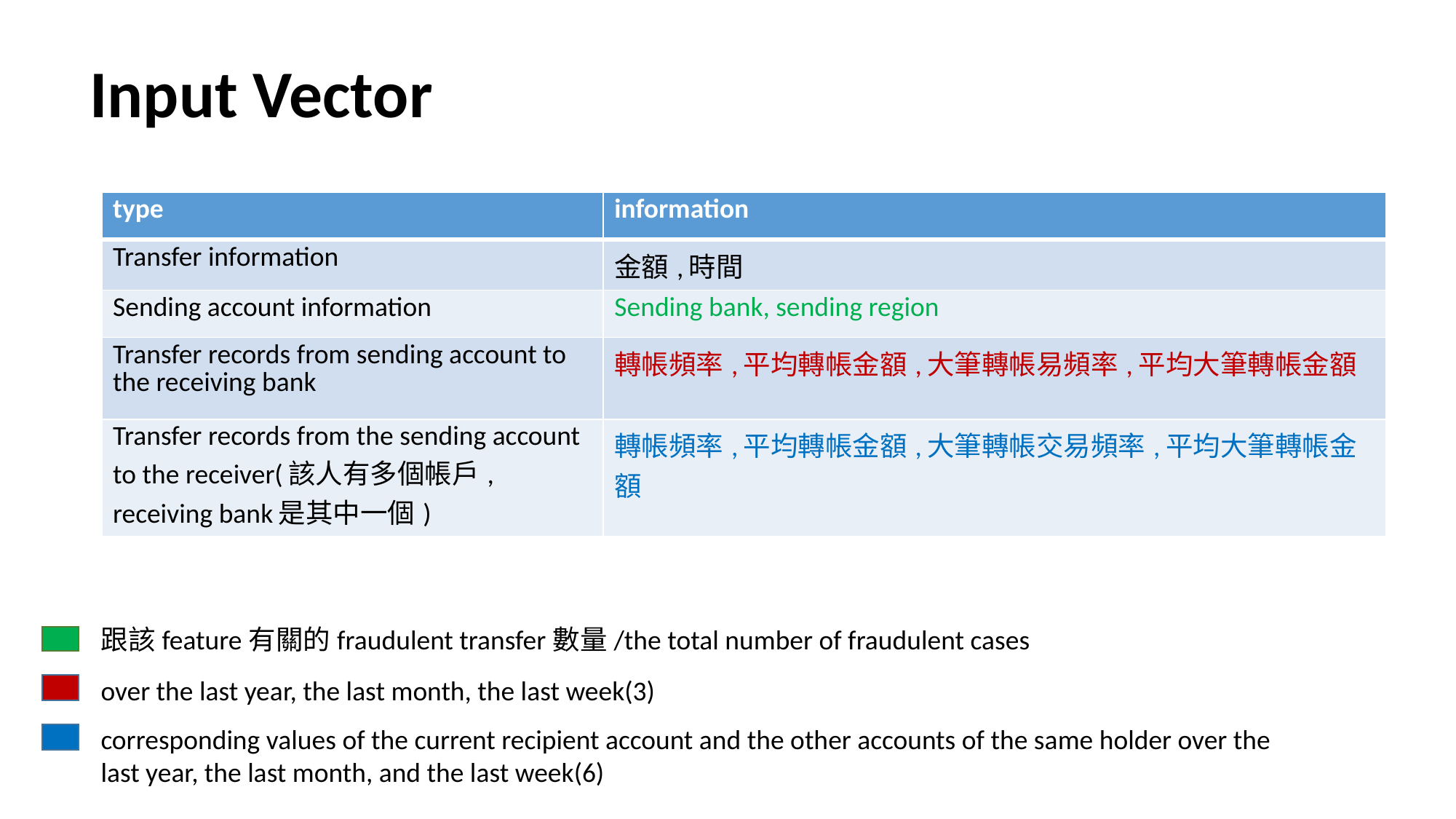

# Input Vector
| type | information |
| --- | --- |
| Transfer information | 金額,時間 |
| Sending account information | Sending bank, sending region |
| Transfer records from sending account to the receiving bank | 轉帳頻率,平均轉帳金額,大筆轉帳易頻率,平均大筆轉帳金額 |
| Transfer records from the sending account to the receiver(該人有多個帳戶, receiving bank是其中一個) | 轉帳頻率,平均轉帳金額,大筆轉帳交易頻率,平均大筆轉帳金額 |
跟該feature有關的fraudulent transfer數量/the total number of fraudulent cases

over the last year, the last month, the last week(3)

corresponding values of the current recipient account and the other accounts of the same holder over the last year, the last month, and the last week(6)